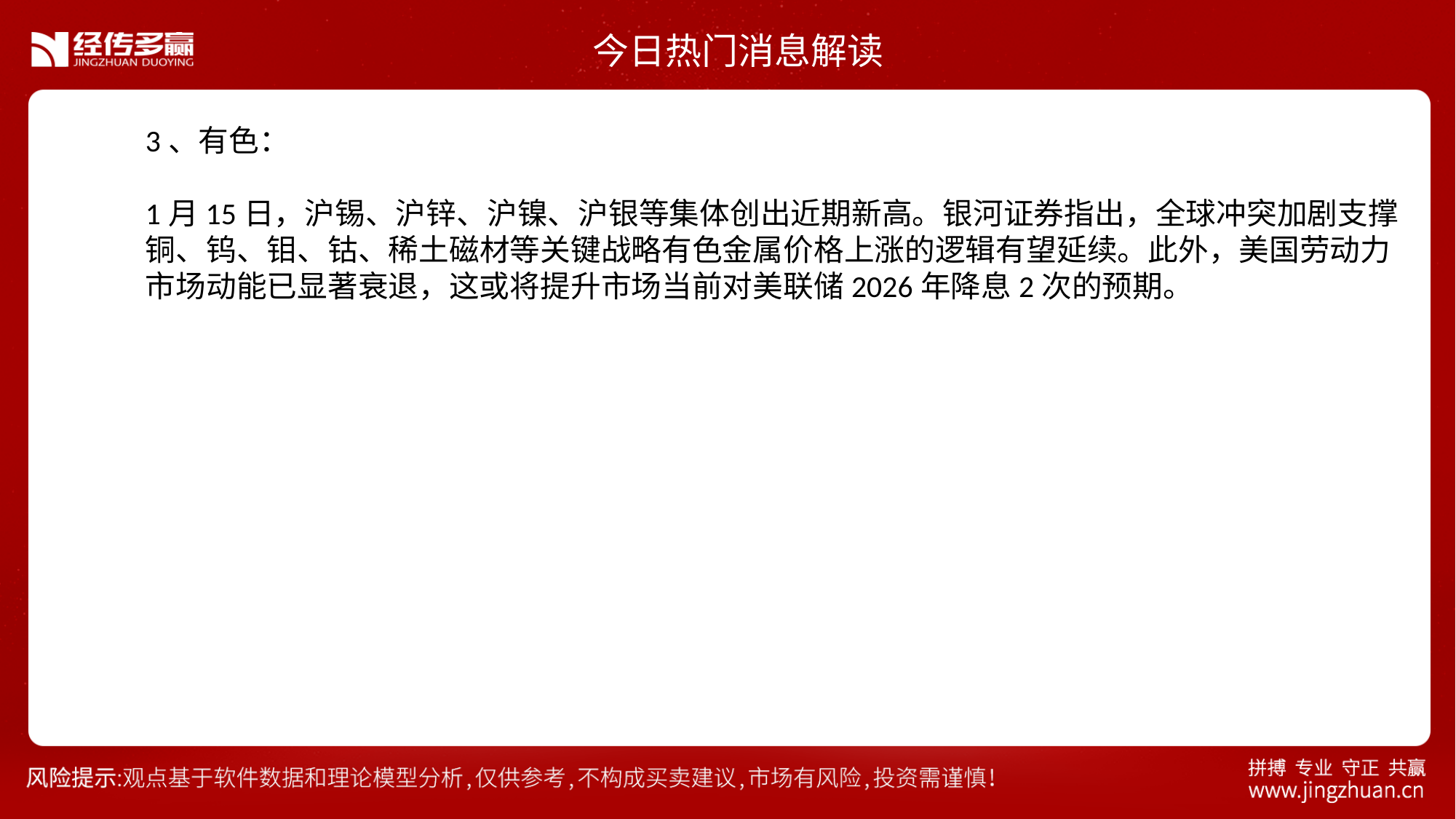

今日热门消息解读
3、有色：

1月15日，沪锡、沪锌、沪镍、沪银等集体创出近期新高。银河证券指出，全球冲突加剧支撑铜、钨、钼、钴、稀土磁材等关键战略有色金属价格上涨的逻辑有望延续。此外，美国劳动力市场动能已显著衰退，这或将提升市场当前对美联储2026年降息2次的预期。